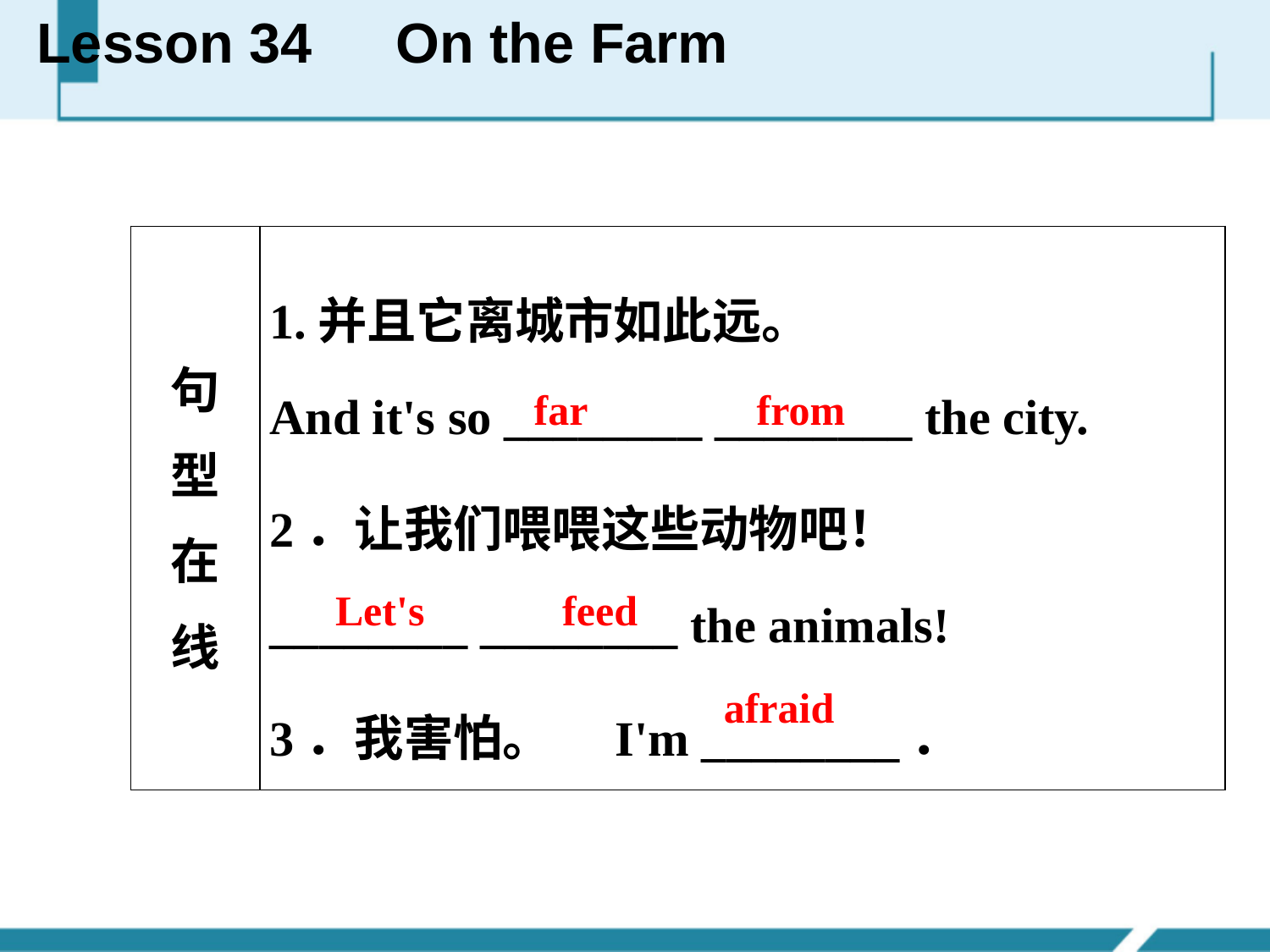

Lesson 34　On the Farm
| 句 型 在 线 | 1.并且它离城市如此远。 And it's so \_\_\_\_\_\_\_\_ \_\_\_\_\_\_\_\_ the city. 2．让我们喂喂这些动物吧！ \_\_\_\_\_\_\_\_ \_\_\_\_\_\_\_\_ the animals! 3．我害怕。　I'm \_\_\_\_\_\_\_\_． |
| --- | --- |
far                from

Let's             feed
afraid